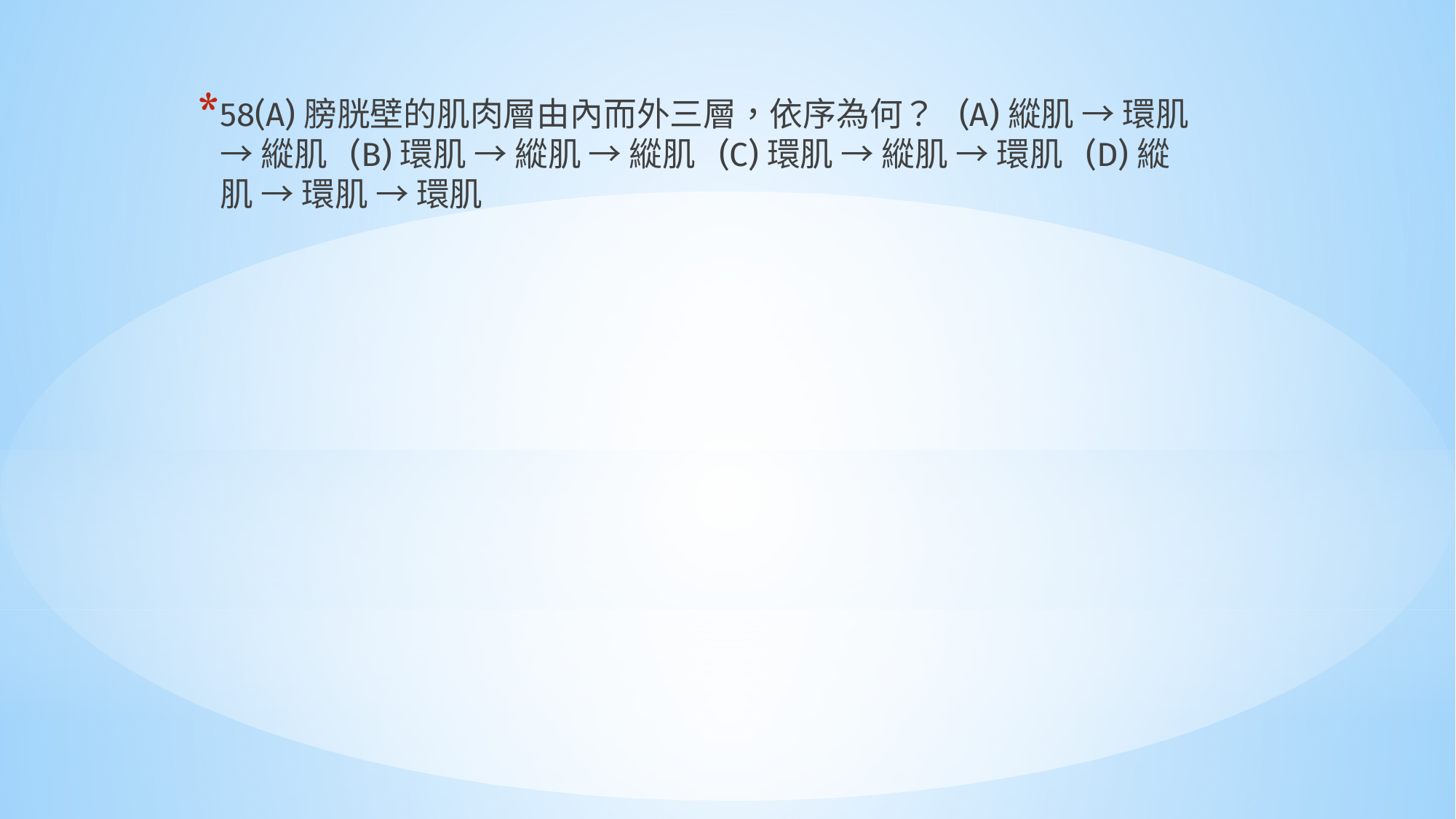

58(A)膀胱壁的肌肉層由內而外三層，依序為何？  (A)縱肌 → 環肌 → 縱肌  (B)環肌 → 縱肌 → 縱肌  (C)環肌 → 縱肌 → 環肌  (D)縱肌 → 環肌 → 環肌
#